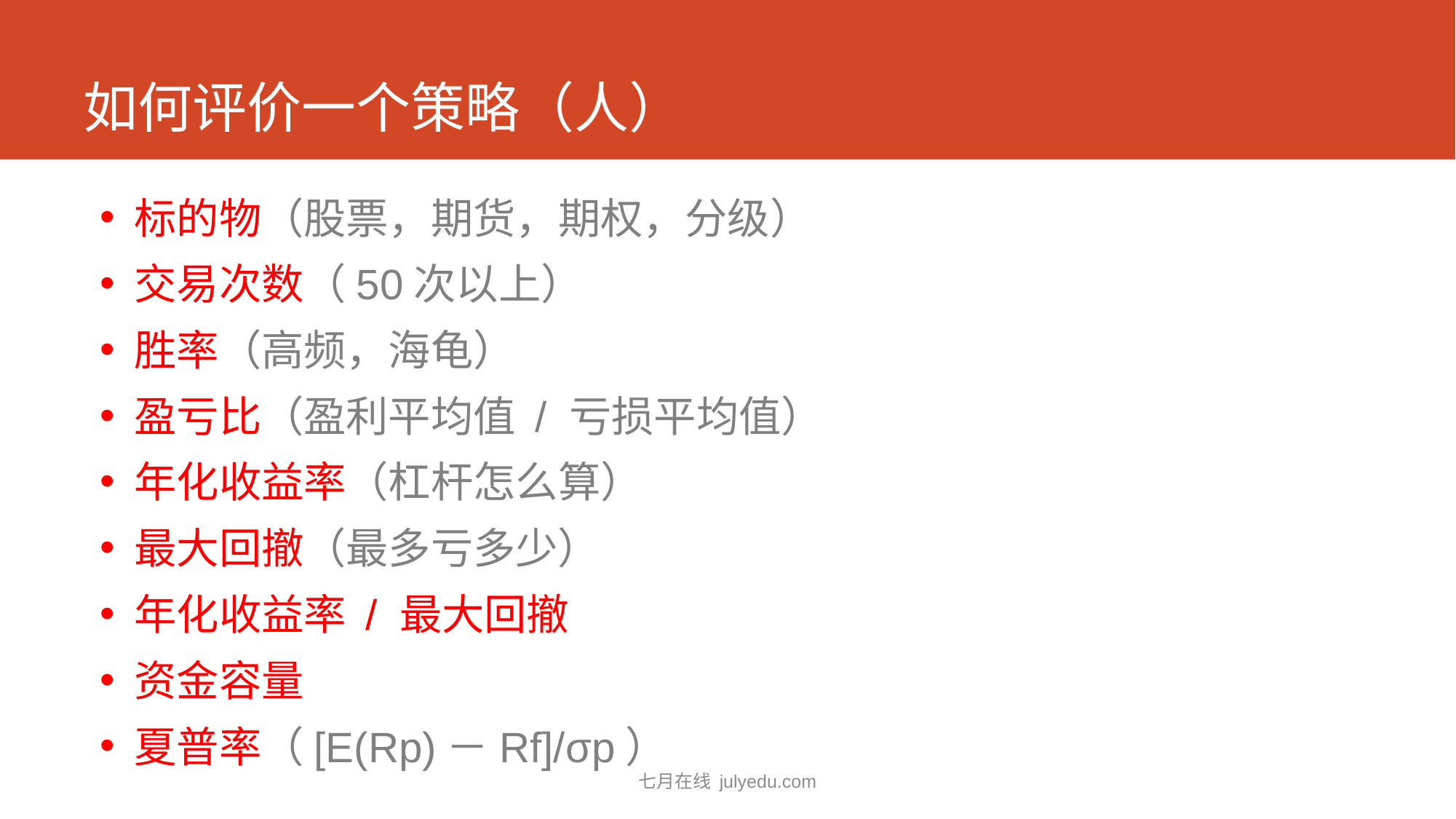

# 如何评价一个策略（人）
标的物（股票，期货，期权，分级）
交易次数（50次以上）
胜率（高频，海龟）
盈亏比（盈利平均值 / 亏损平均值）
年化收益率（杠杆怎么算）
最大回撤（最多亏多少）
年化收益率 / 最大回撤
资金容量
夏普率（[E(Rp)－Rf]/σp）
七月在线 julyedu.com